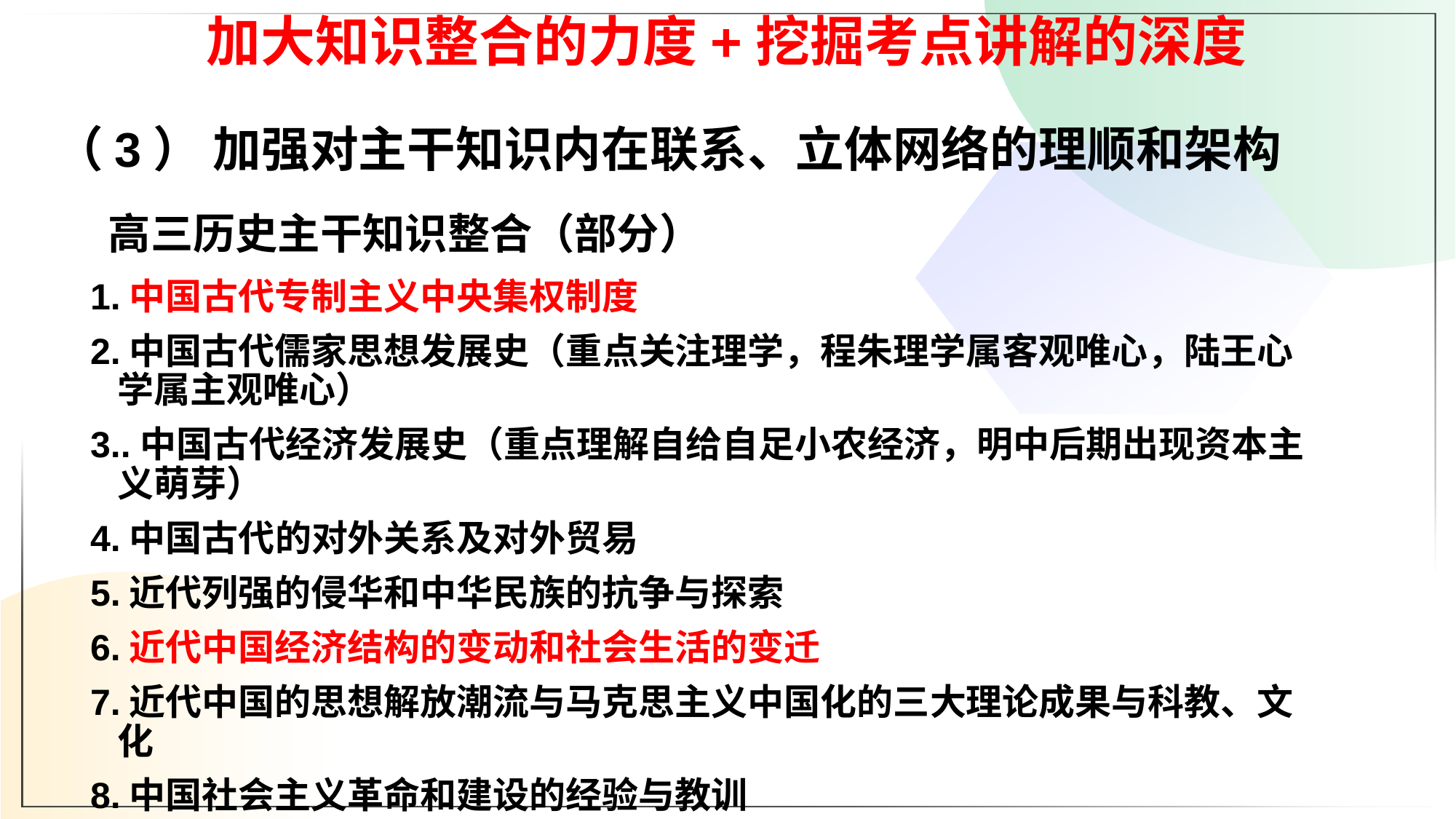

加大知识整合的力度+挖掘考点讲解的深度
（3） 加强对主干知识内在联系、立体网络的理顺和架构
# 高三历史主干知识整合（部分）
1.中国古代专制主义中央集权制度
2.中国古代儒家思想发展史（重点关注理学，程朱理学属客观唯心，陆王心学属主观唯心）
3..中国古代经济发展史（重点理解自给自足小农经济，明中后期出现资本主义萌芽）
4.中国古代的对外关系及对外贸易
5.近代列强的侵华和中华民族的抗争与探索
6.近代中国经济结构的变动和社会生活的变迁
7.近代中国的思想解放潮流与马克思主义中国化的三大理论成果与科教、文化
8.中国社会主义革命和建设的经验与教训